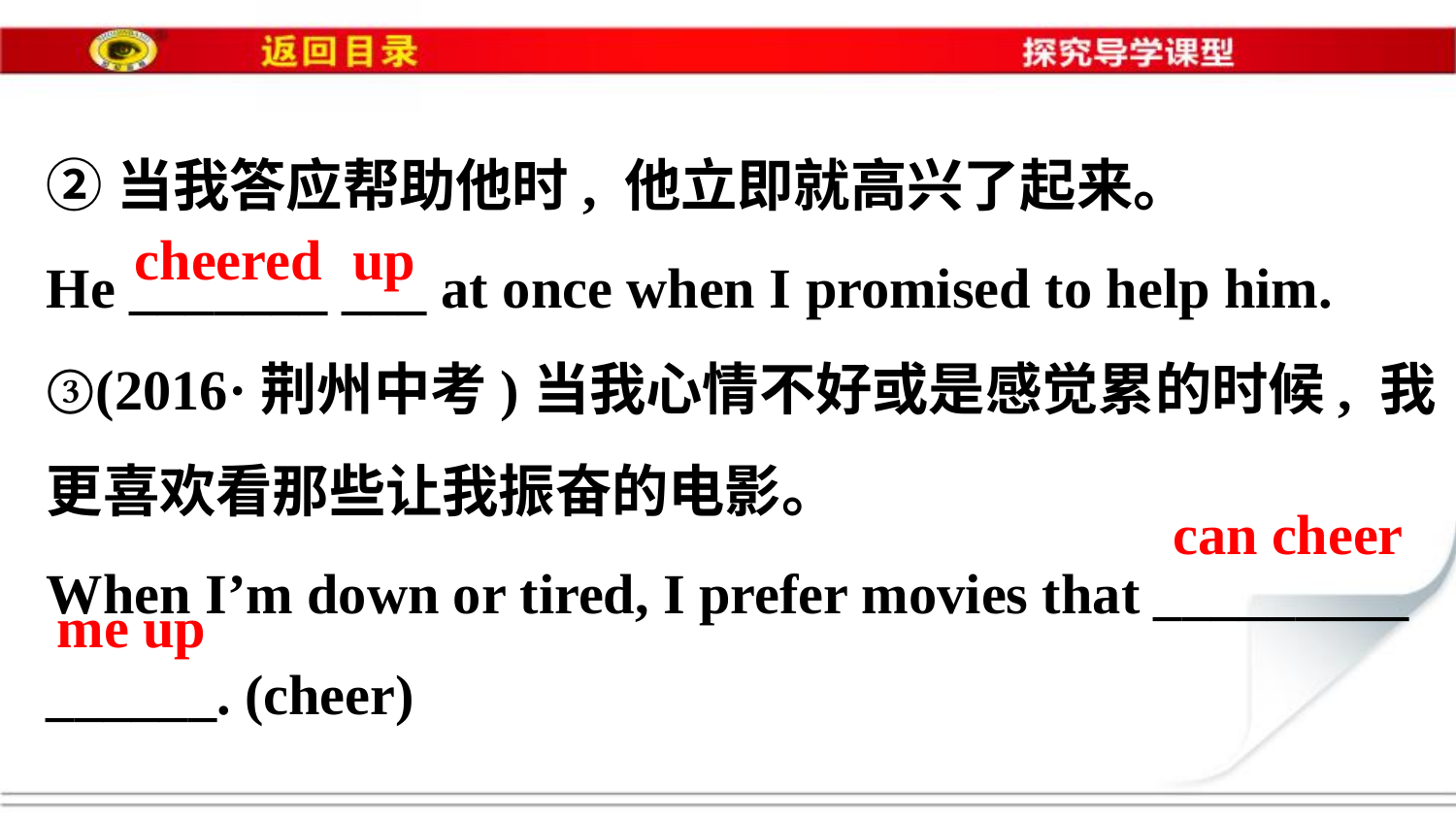

②当我答应帮助他时, 他立即就高兴了起来。
He _______ ___ at once when I promised to help him.
③(2016·荆州中考)当我心情不好或是感觉累的时候, 我
更喜欢看那些让我振奋的电影。
When I’m down or tired, I prefer movies that _________
______. (cheer)
cheered
up
can cheer
me up